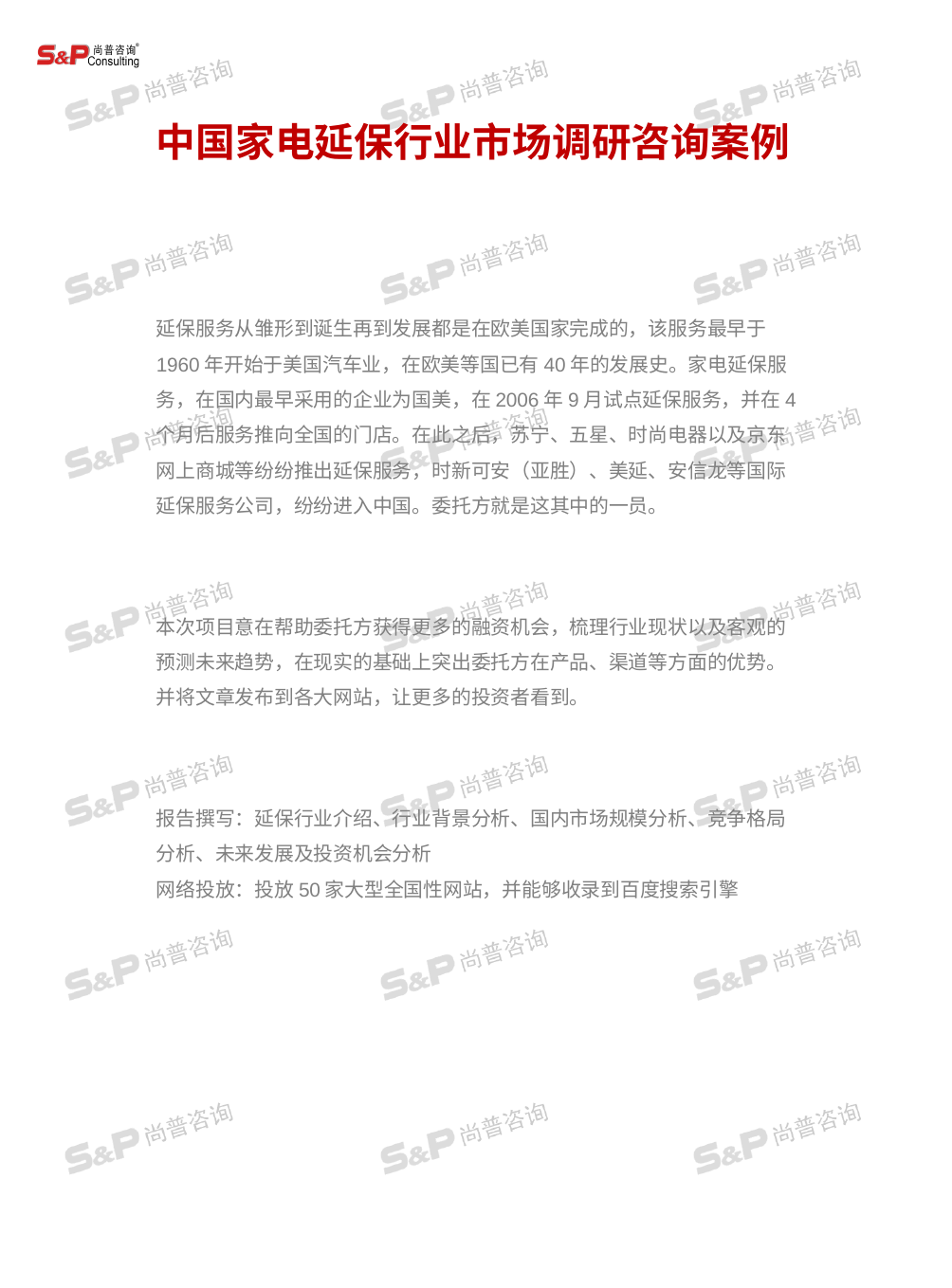

中国家电延保行业市场调研咨询案例

延保服务从雏形到诞生再到发展都是在欧美国家完成的，该服务最早于1960年开始于美国汽车业，在欧美等国已有40年的发展史。家电延保服务，在国内最早采用的企业为国美，在2006年9月试点延保服务，并在4个月后服务推向全国的门店。在此之后，苏宁、五星、时尚电器以及京东网上商城等纷纷推出延保服务，时新可安（亚胜）、美延、安信龙等国际延保服务公司，纷纷进入中国。委托方就是这其中的一员。

本次项目意在帮助委托方获得更多的融资机会，梳理行业现状以及客观的预测未来趋势，在现实的基础上突出委托方在产品、渠道等方面的优势。并将文章发布到各大网站，让更多的投资者看到。

报告撰写：延保行业介绍、行业背景分析、国内市场规模分析、竞争格局分析、未来发展及投资机会分析
网络投放：投放50家大型全国性网站，并能够收录到百度搜索引擎